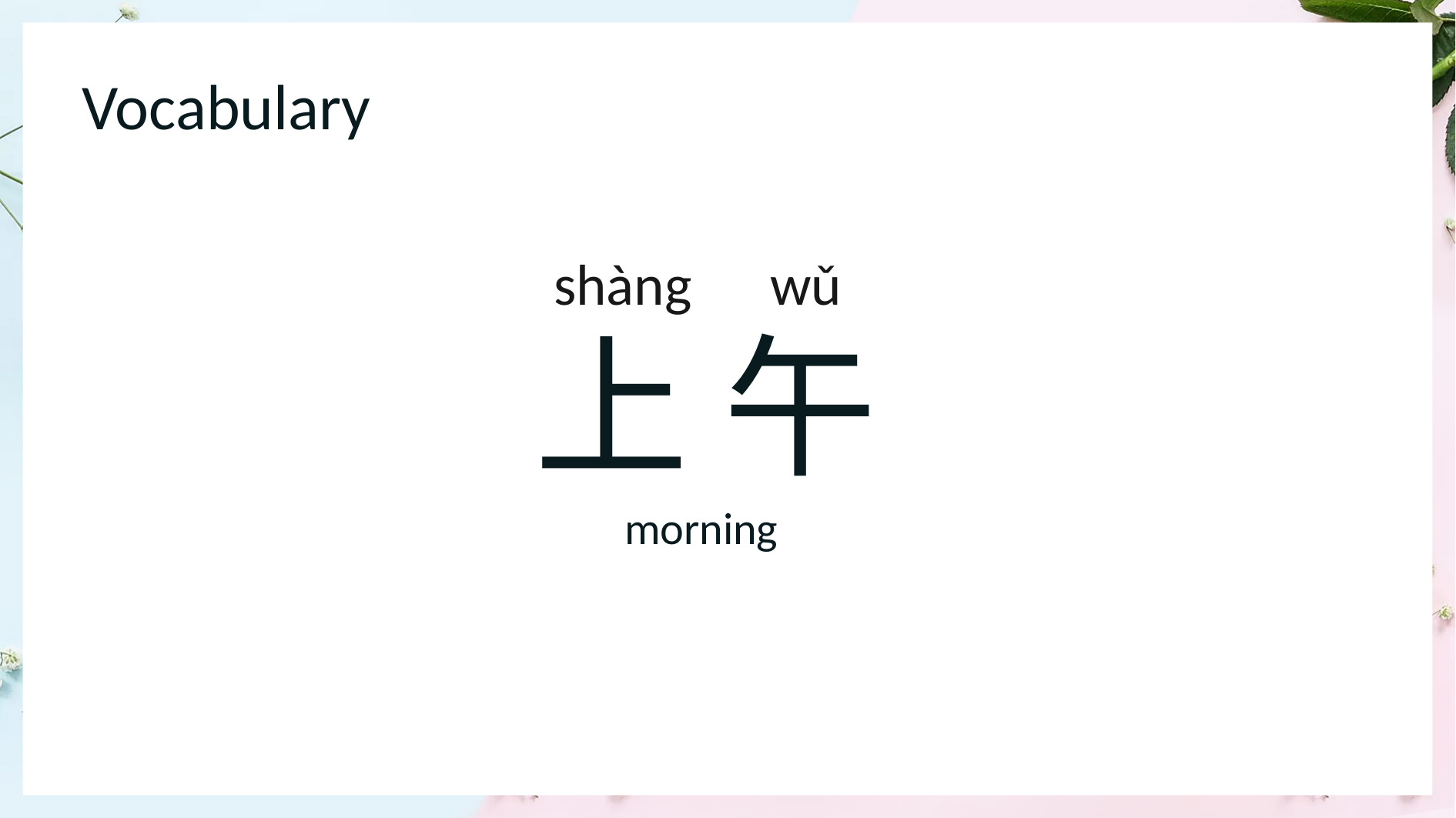

Vocabulary
  shàng      wǔ
上 午
1
 morning